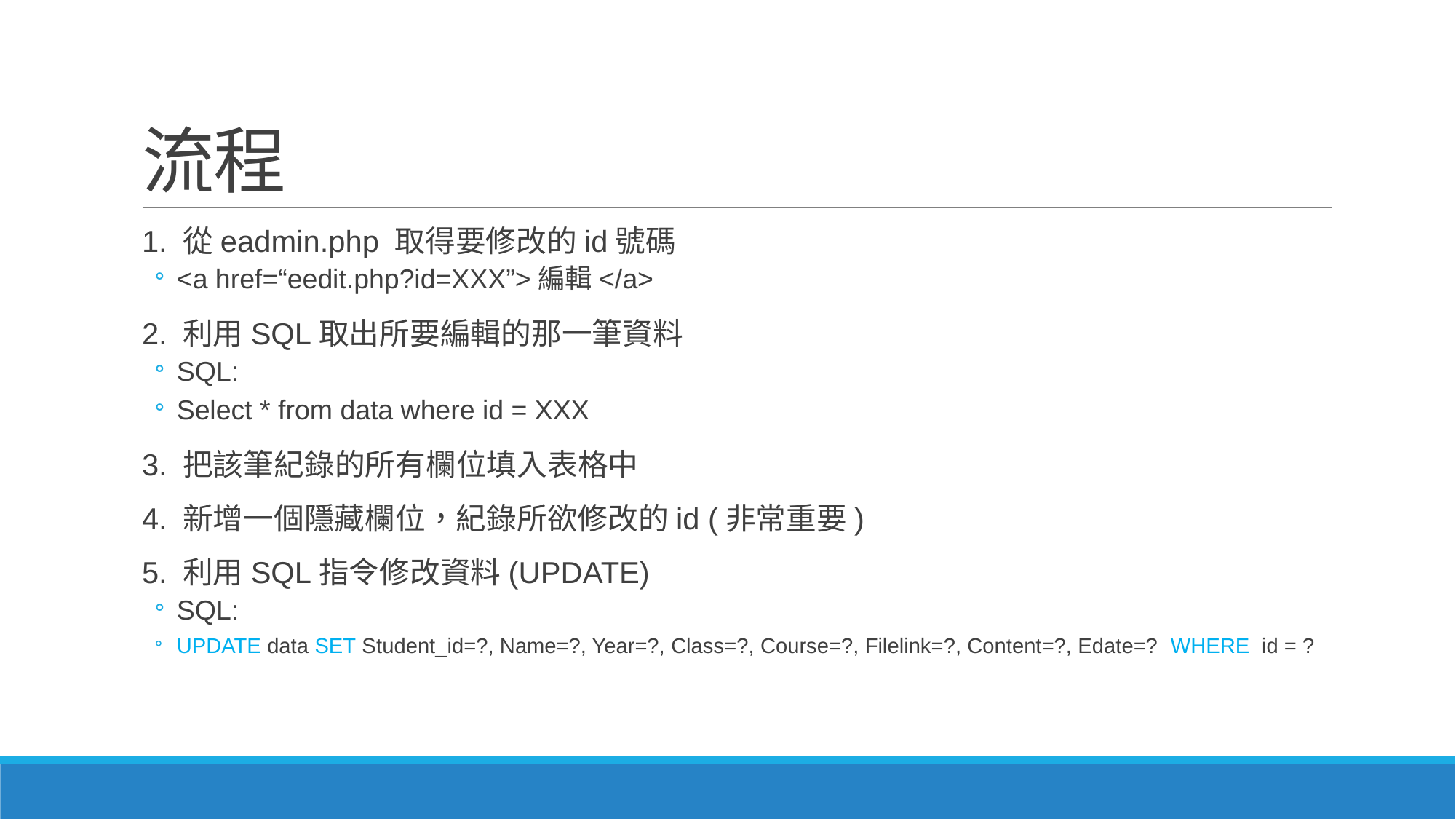

# 流程
1. 從eadmin.php 取得要修改的id號碼
<a href=“eedit.php?id=XXX”>編輯</a>
2. 利用SQL取出所要編輯的那一筆資料
SQL:
Select * from data where id = XXX
3. 把該筆紀錄的所有欄位填入表格中
4. 新增一個隱藏欄位，紀錄所欲修改的id (非常重要)
5. 利用SQL指令修改資料(UPDATE)
SQL:
UPDATE data SET Student_id=?, Name=?, Year=?, Class=?, Course=?, Filelink=?, Content=?, Edate=?  WHERE  id = ?